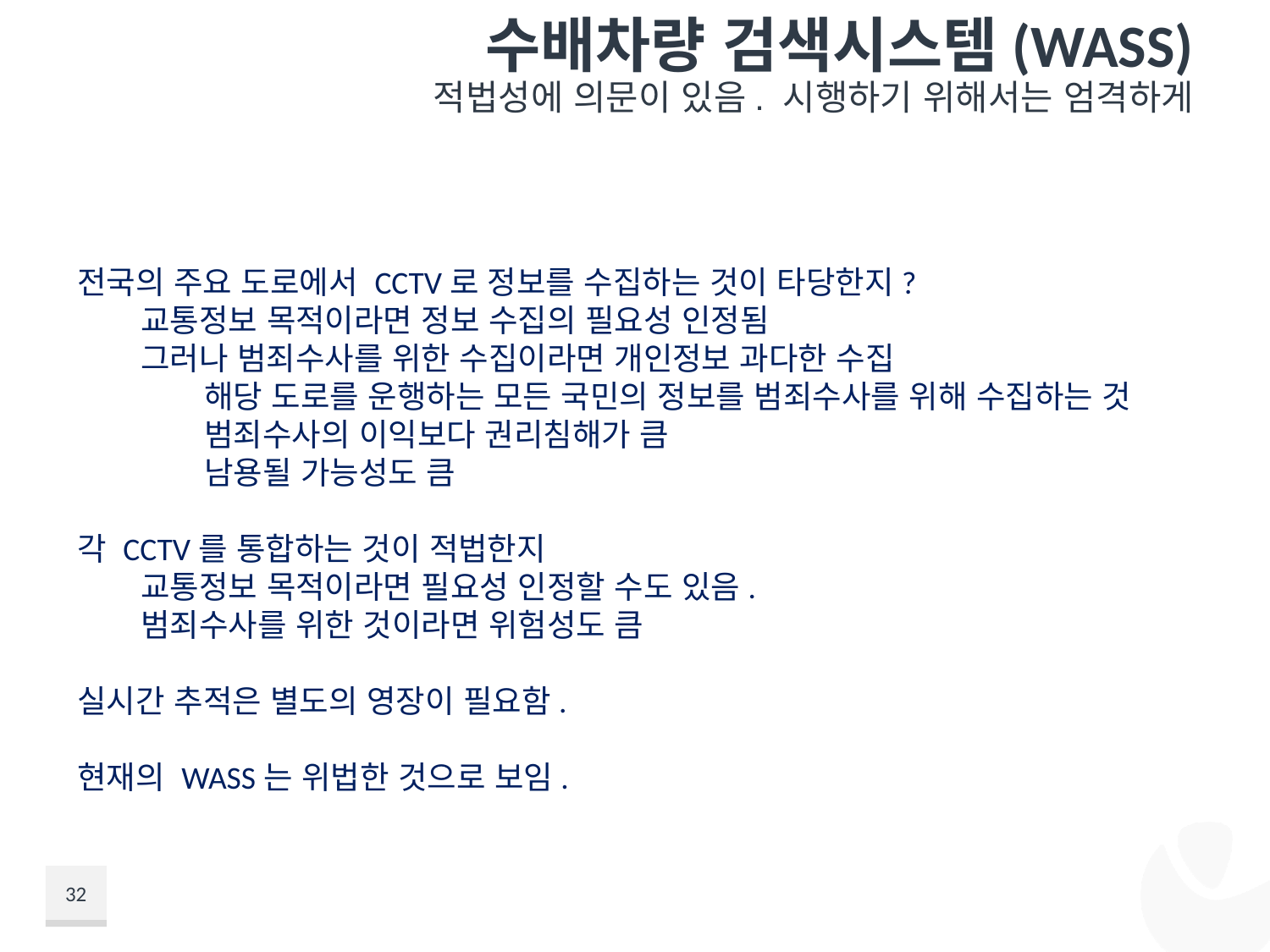

# 수배차량 검색시스템(WASS)
적법성에 의문이 있음. 시행하기 위해서는 엄격하게
전국의 주요 도로에서 CCTV로 정보를 수집하는 것이 타당한지?
교통정보 목적이라면 정보 수집의 필요성 인정됨
그러나 범죄수사를 위한 수집이라면 개인정보 과다한 수집
해당 도로를 운행하는 모든 국민의 정보를 범죄수사를 위해 수집하는 것
범죄수사의 이익보다 권리침해가 큼
남용될 가능성도 큼

각 CCTV를 통합하는 것이 적법한지
교통정보 목적이라면 필요성 인정할 수도 있음.
범죄수사를 위한 것이라면 위험성도 큼

실시간 추적은 별도의 영장이 필요함.

현재의 WASS는 위법한 것으로 보임.
32